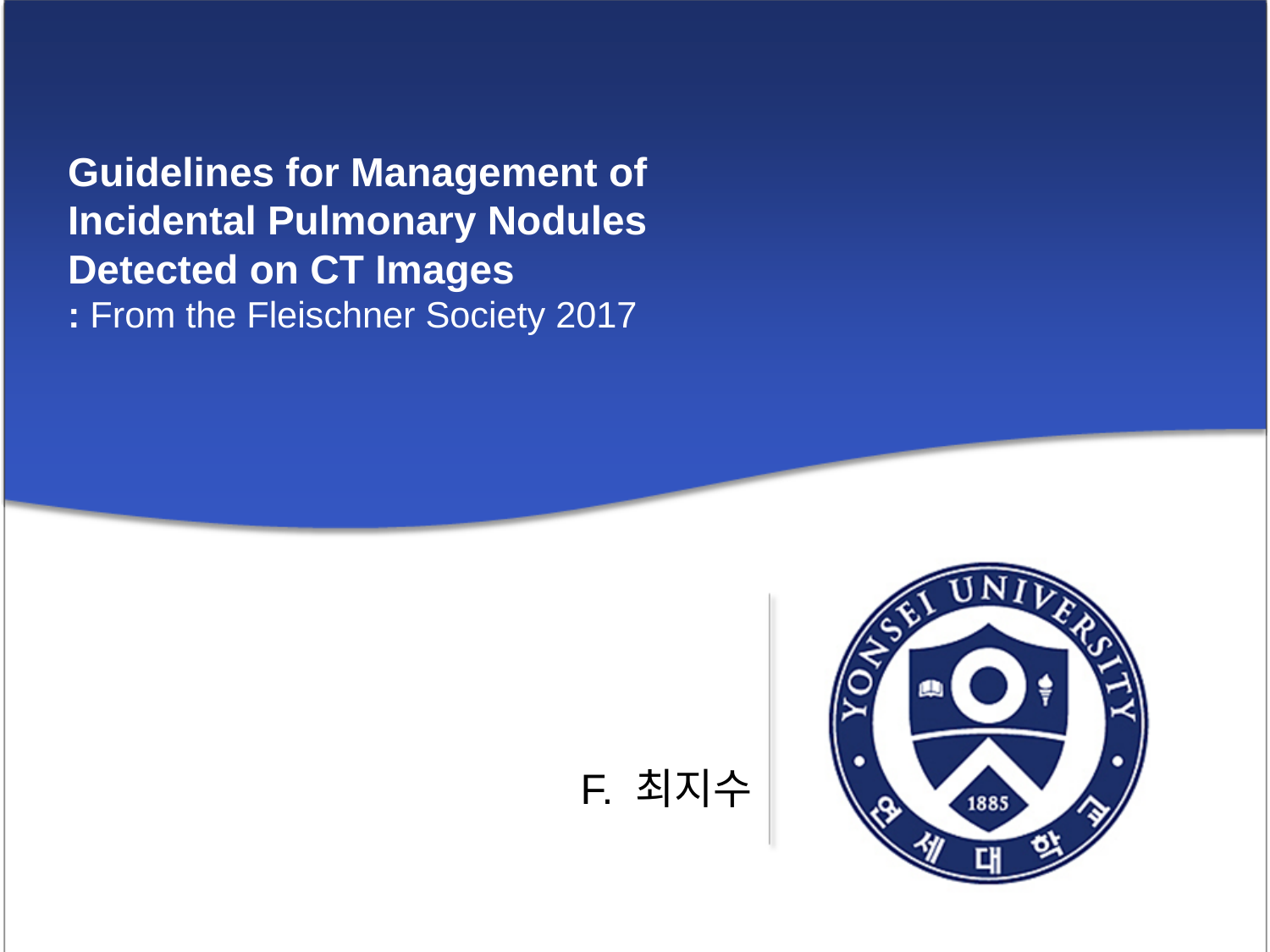

# Guidelines for Management of Incidental Pulmonary Nodules Detected on CT Images : From the Fleischner Society 2017
F. 최지수